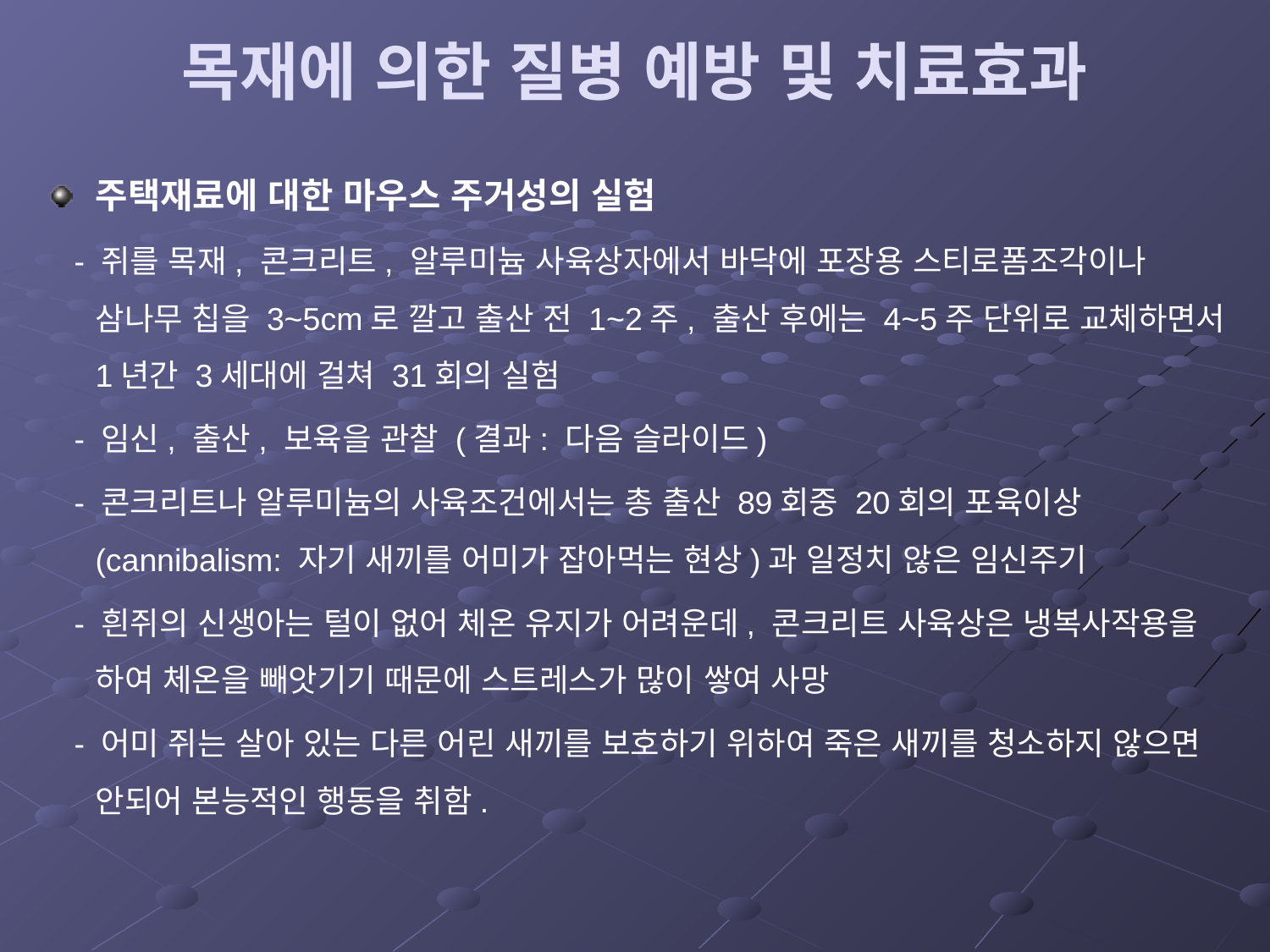

# 목재에 의한 질병 예방 및 치료효과
주택재료에 대한 마우스 주거성의 실험
   - 쥐를 목재, 콘크리트, 알루미늄 사육상자에서 바닥에 포장용 스티로폼조각이나 삼나무 칩을 3~5cm로 깔고 출산 전 1~2주, 출산 후에는 4~5주 단위로 교체하면서 1년간 3세대에 걸쳐 31회의 실험
   - 임신, 출산, 보육을 관찰 (결과: 다음 슬라이드)
   - 콘크리트나 알루미늄의 사육조건에서는 총 출산 89회중 20회의 포육이상 (cannibalism: 자기 새끼를 어미가 잡아먹는 현상)과 일정치 않은 임신주기
   - 흰쥐의 신생아는 털이 없어 체온 유지가 어려운데, 콘크리트 사육상은 냉복사작용을 하여 체온을 빼앗기기 때문에 스트레스가 많이 쌓여 사망
   - 어미 쥐는 살아 있는 다른 어린 새끼를 보호하기 위하여 죽은 새끼를 청소하지 않으면 안되어 본능적인 행동을 취함.